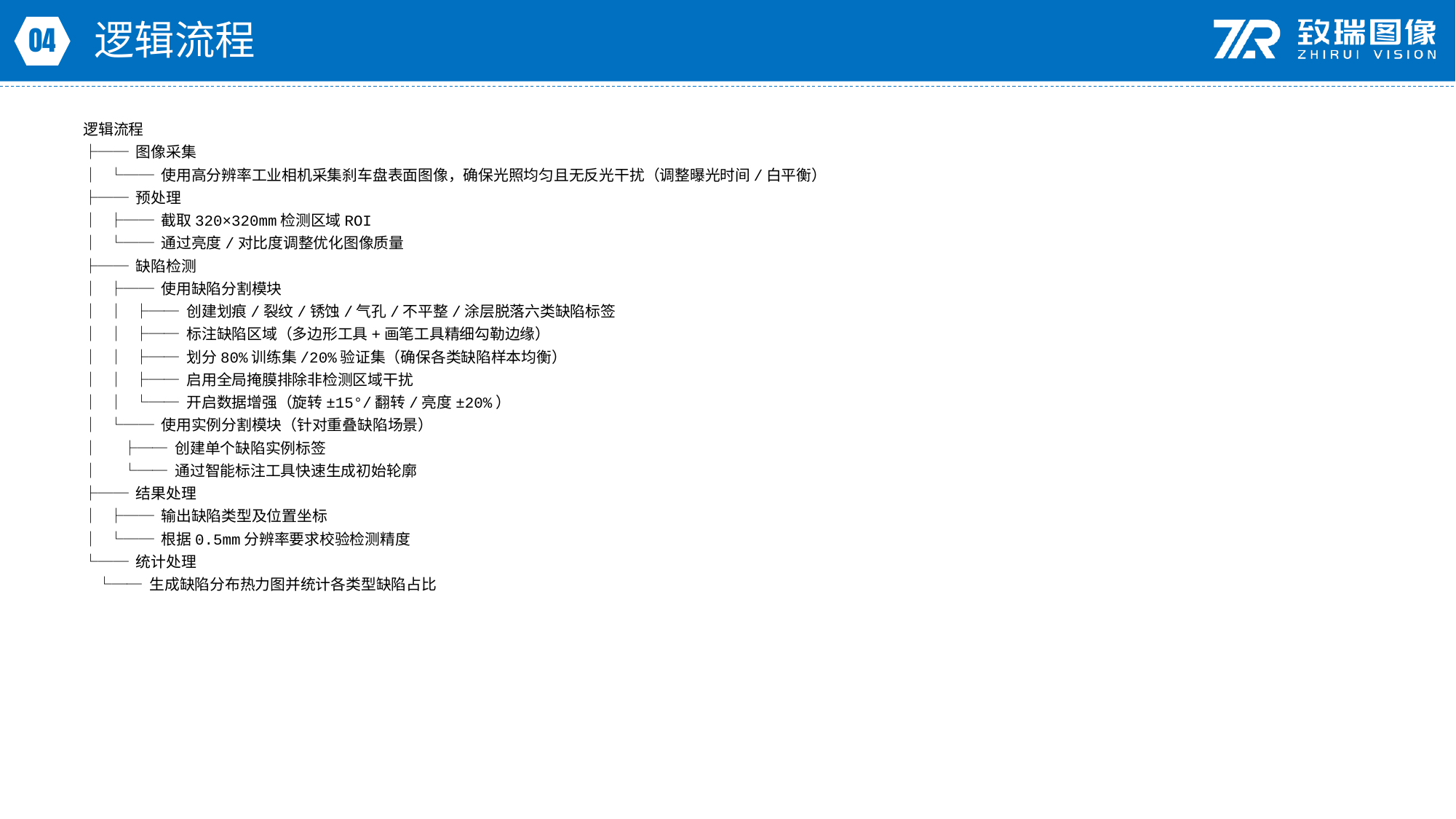

逻辑流程
04

逻辑流程
├── 图像采集
│   └── 使用高分辨率工业相机采集刹车盘表面图像，确保光照均匀且无反光干扰（调整曝光时间/白平衡）
├── 预处理
│   ├── 截取320×320mm检测区域ROI
│   └── 通过亮度/对比度调整优化图像质量
├── 缺陷检测
│   ├── 使用缺陷分割模块
│   │   ├── 创建划痕/裂纹/锈蚀/气孔/不平整/涂层脱落六类缺陷标签
│   │   ├── 标注缺陷区域（多边形工具+画笔工具精细勾勒边缘）
│   │   ├── 划分80%训练集/20%验证集（确保各类缺陷样本均衡）
│   │   ├── 启用全局掩膜排除非检测区域干扰
│   │   └── 开启数据增强（旋转±15°/翻转/亮度±20%）
│   └── 使用实例分割模块（针对重叠缺陷场景）
│       ├── 创建单个缺陷实例标签
│       └── 通过智能标注工具快速生成初始轮廓
├── 结果处理
│   ├── 输出缺陷类型及位置坐标
│   └── 根据0.5mm分辨率要求校验检测精度
└── 统计处理
    └── 生成缺陷分布热力图并统计各类型缺陷占比